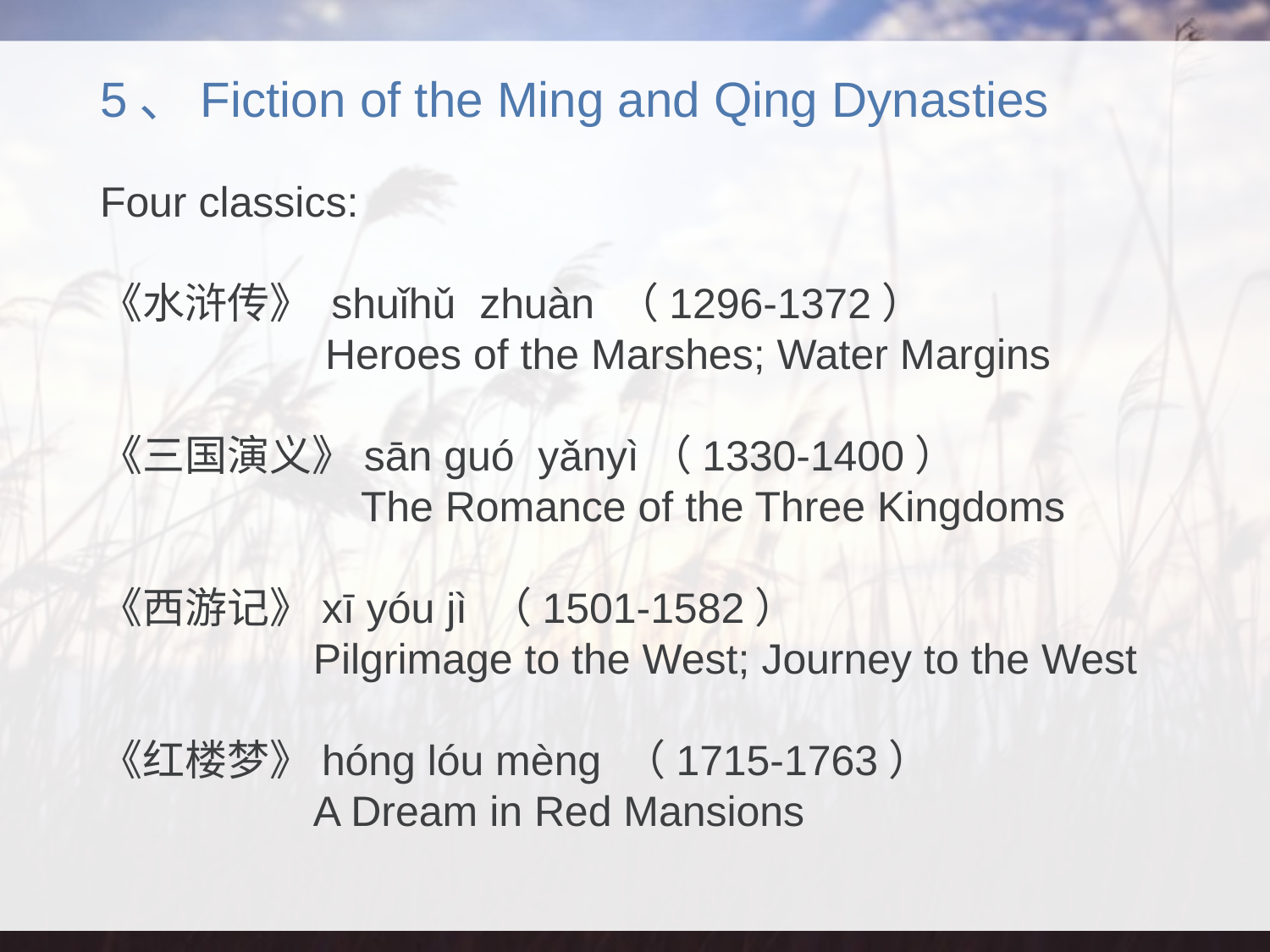

# 5、Fiction of the Ming and Qing Dynasties
Four classics:

《水浒传》 shuǐhǔ  zhuàn （1296-1372）
                   Heroes of the Marshes; Water Margins

《三国演义》sān guó  yǎnyì（1330-1400）
                      The Romance of the Three Kingdoms

《西游记》xī yóu jì （1501-1582）
                  Pilgrimage to the West; Journey to the West

《红楼梦》hóng lóu mèng （1715-1763）
                  A Dream in Red Mansions